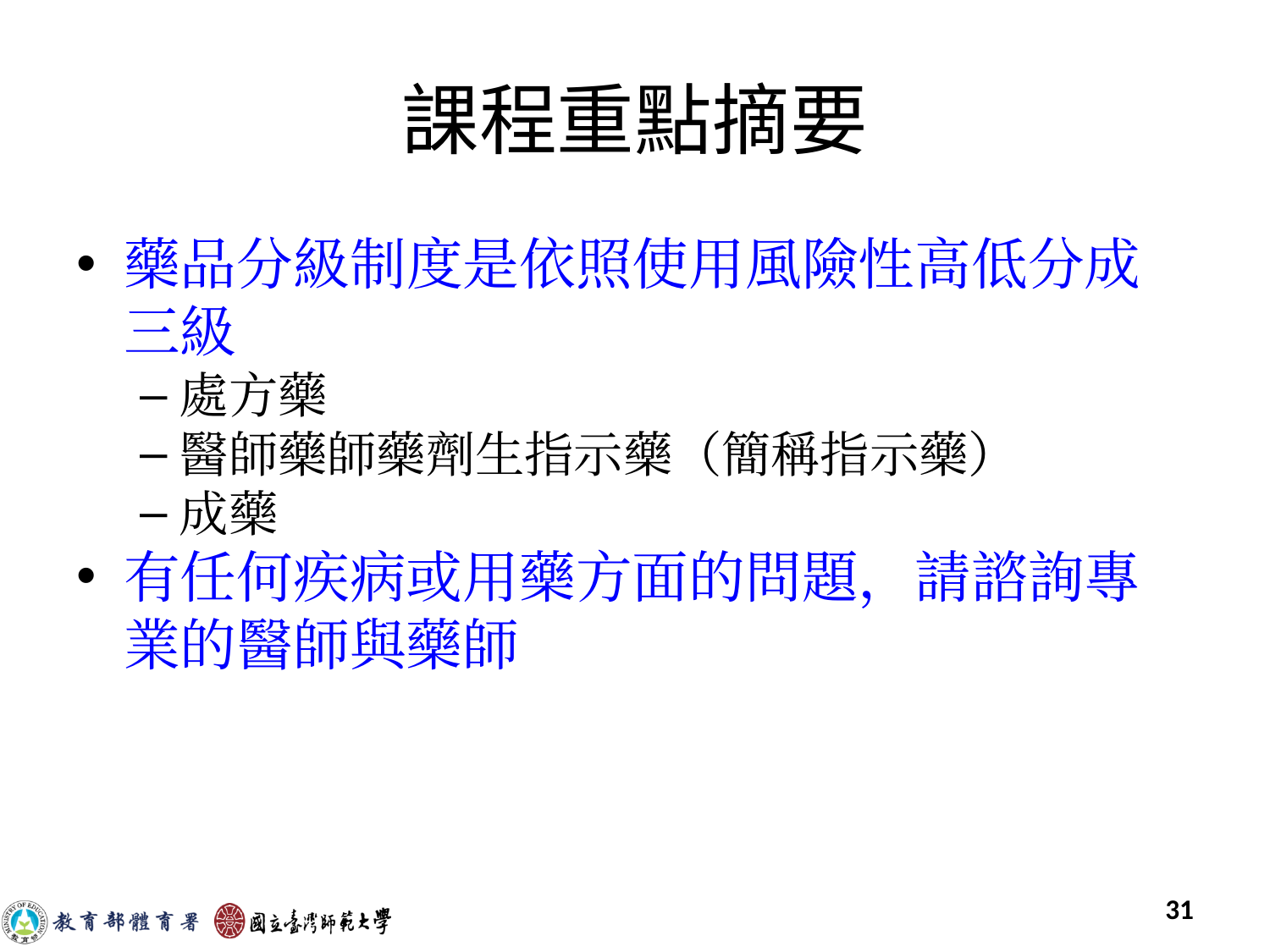

課程重點摘要
藥品分級制度是依照使用風險性高低分成三級
處方藥
醫師藥師藥劑生指示藥（簡稱指示藥）
成藥
有任何疾病或用藥方面的問題，請諮詢專業的醫師與藥師
31